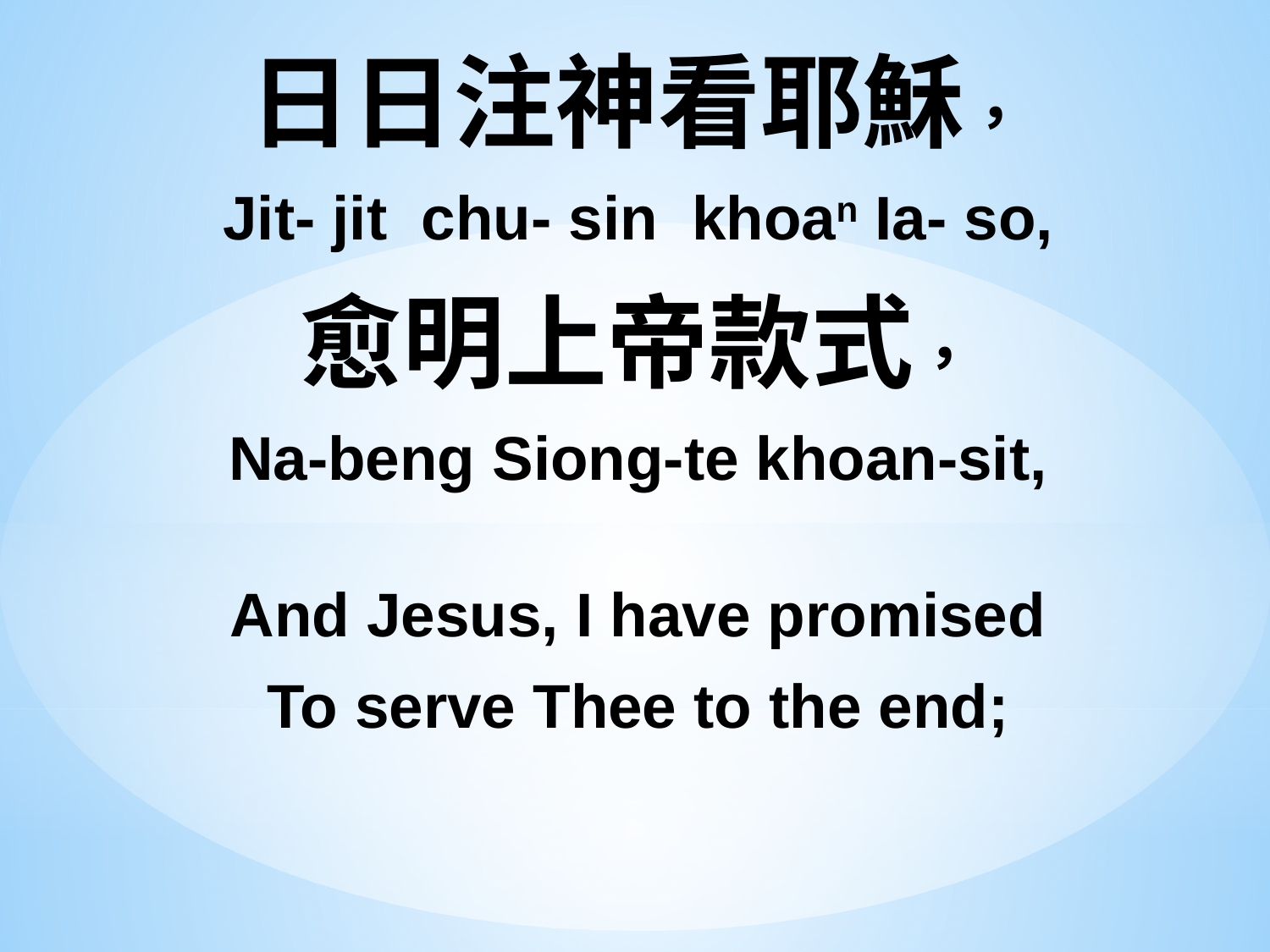

日日注神看耶穌，
Jit- jit  chu- sin  khoan Ia- so,
愈明上帝款式，
Na-beng Siong-te khoan-sit,

And Jesus, I have promised
To serve Thee to the end;